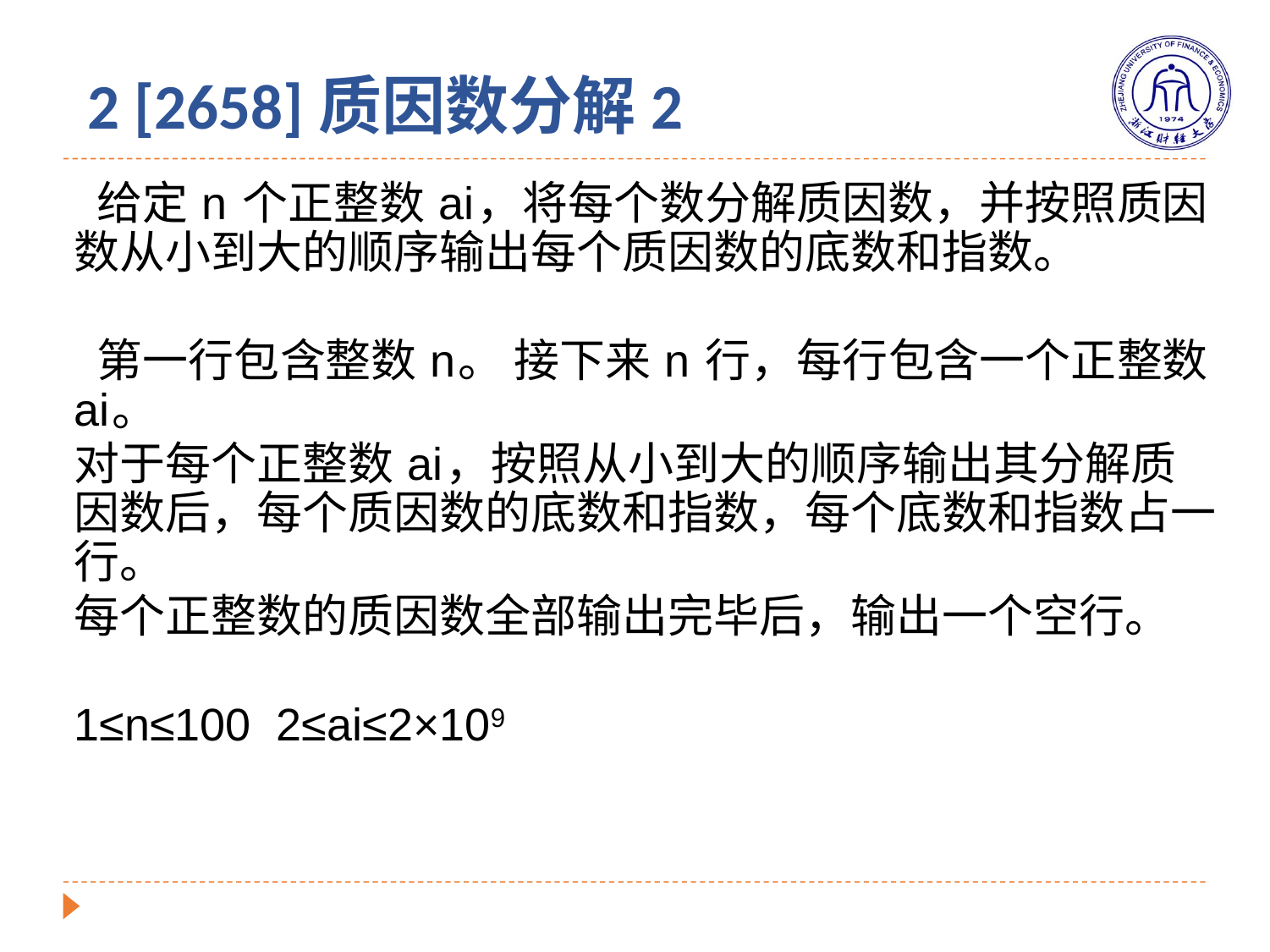

32
# 2 [2658]质因数分解2
  给定 n 个正整数 ai，将每个数分解质因数，并按照质因数从小到大的顺序输出每个质因数的底数和指数。

  第一行包含整数 n。 接下来 n 行，每行包含一个正整数 ai。
对于每个正整数 ai，按照从小到大的顺序输出其分解质因数后，每个质因数的底数和指数，每个底数和指数占一行。
每个正整数的质因数全部输出完毕后，输出一个空行。

1≤n≤100  2≤ai≤2×109